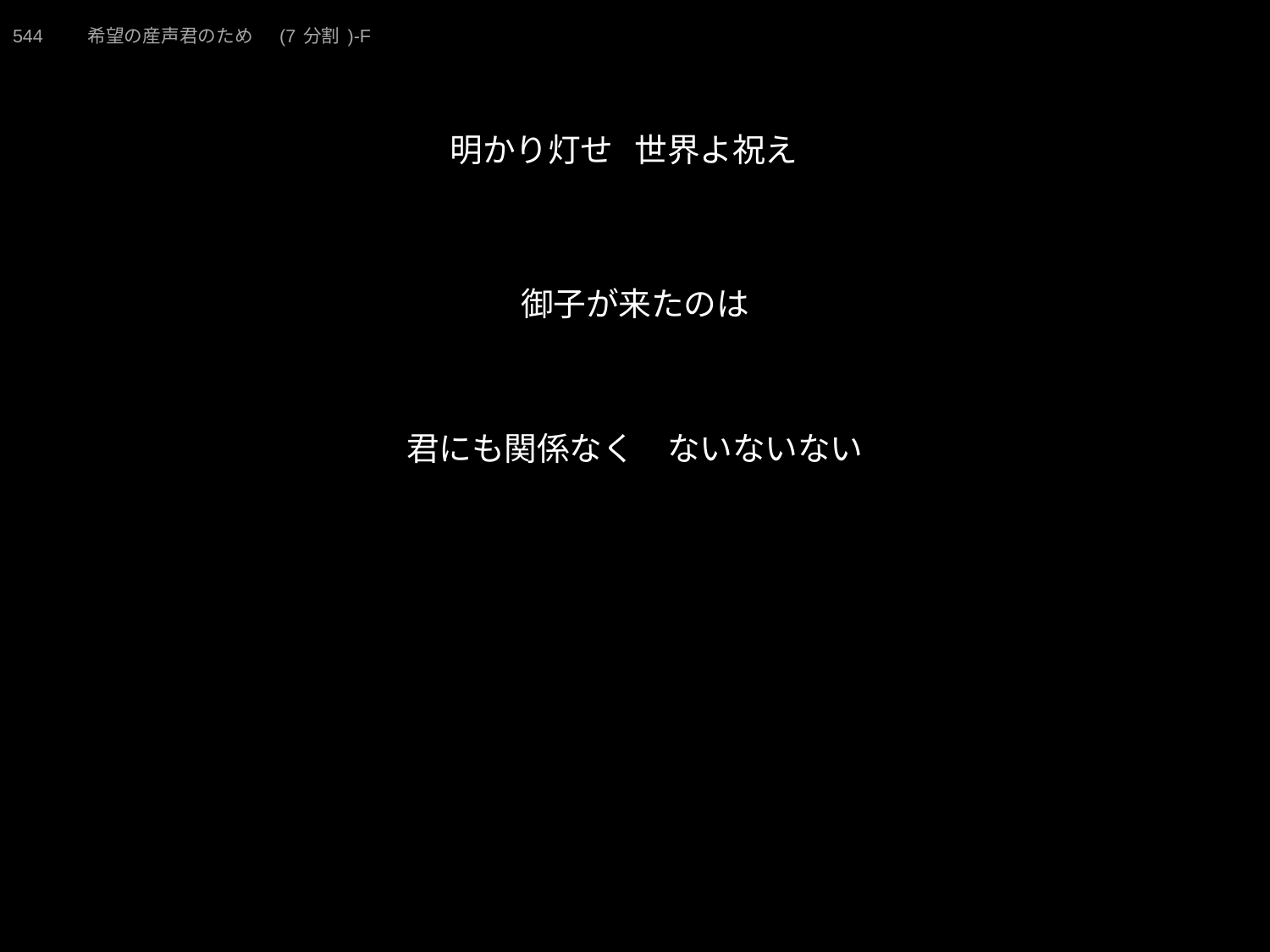

きぼうのうぶごえきみのため
★W
544　　希望の産声君のため　(7分割)-F
★４
明かり灯せ   世界よ祝え

御子が来たのは
君にも関係なく　ないないない